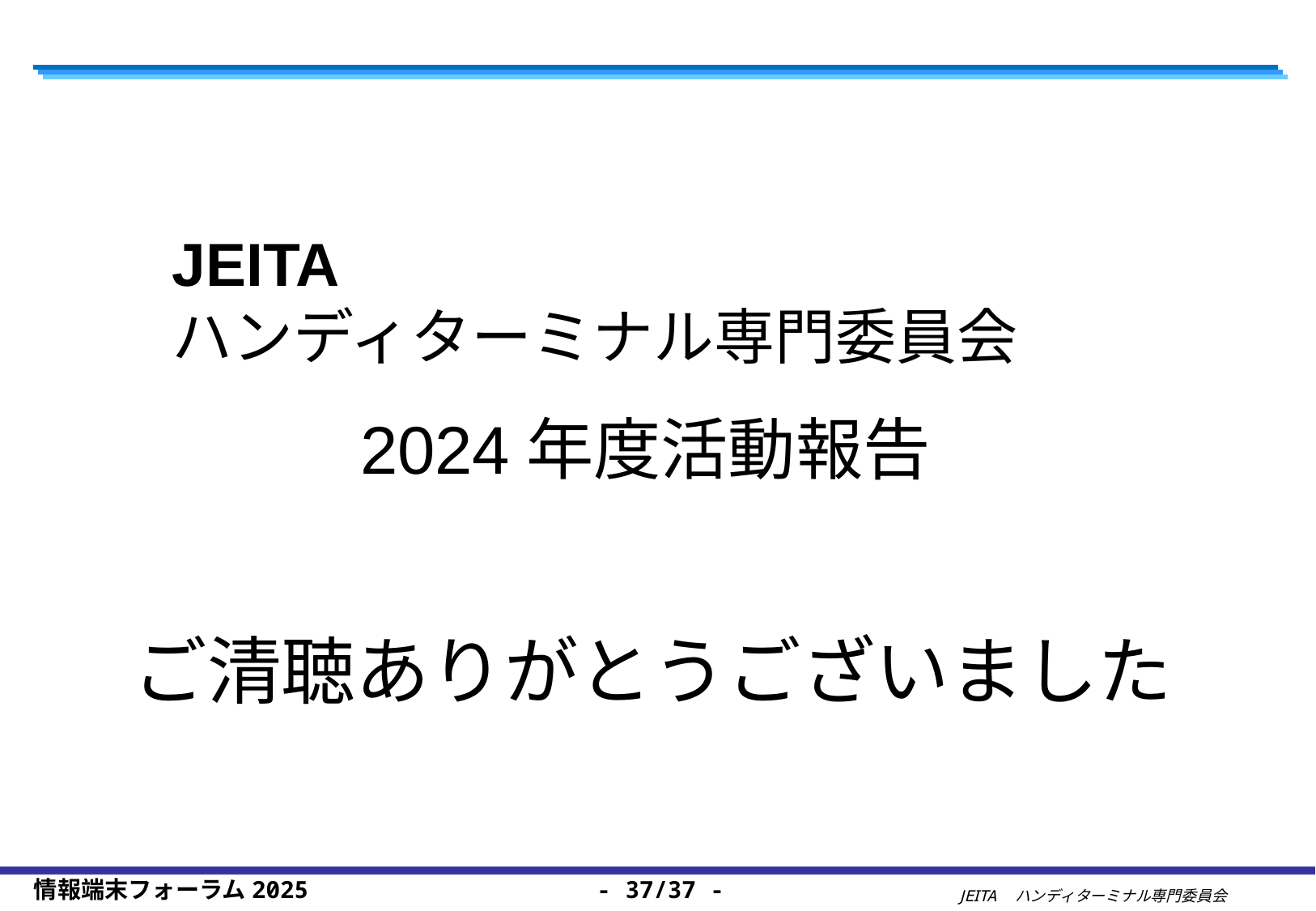

JEITA
ハンディターミナル専門委員会
2024年度活動報告
ご清聴ありがとうございました